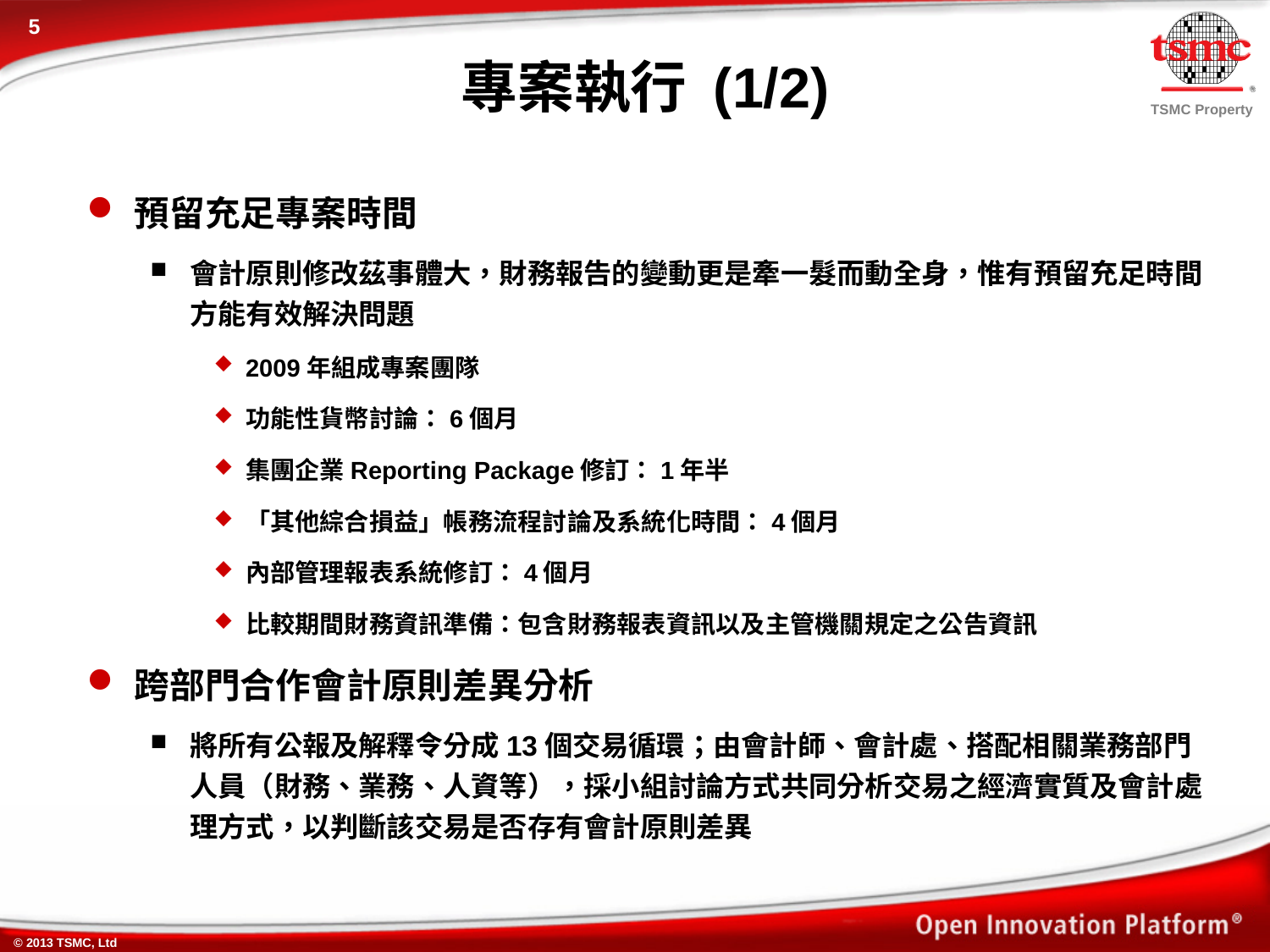

# 專案執行 (1/2)
預留充足專案時間
會計原則修改茲事體大，財務報告的變動更是牽一髮而動全身，惟有預留充足時間方能有效解決問題
2009年組成專案團隊
功能性貨幣討論：6個月
集團企業Reporting Package修訂：1年半
「其他綜合損益」帳務流程討論及系統化時間：4個月
內部管理報表系統修訂：4個月
比較期間財務資訊準備：包含財務報表資訊以及主管機關規定之公告資訊
跨部門合作會計原則差異分析
將所有公報及解釋令分成13個交易循環；由會計師、會計處、搭配相關業務部門人員（財務、業務、人資等），採小組討論方式共同分析交易之經濟實質及會計處理方式，以判斷該交易是否存有會計原則差異